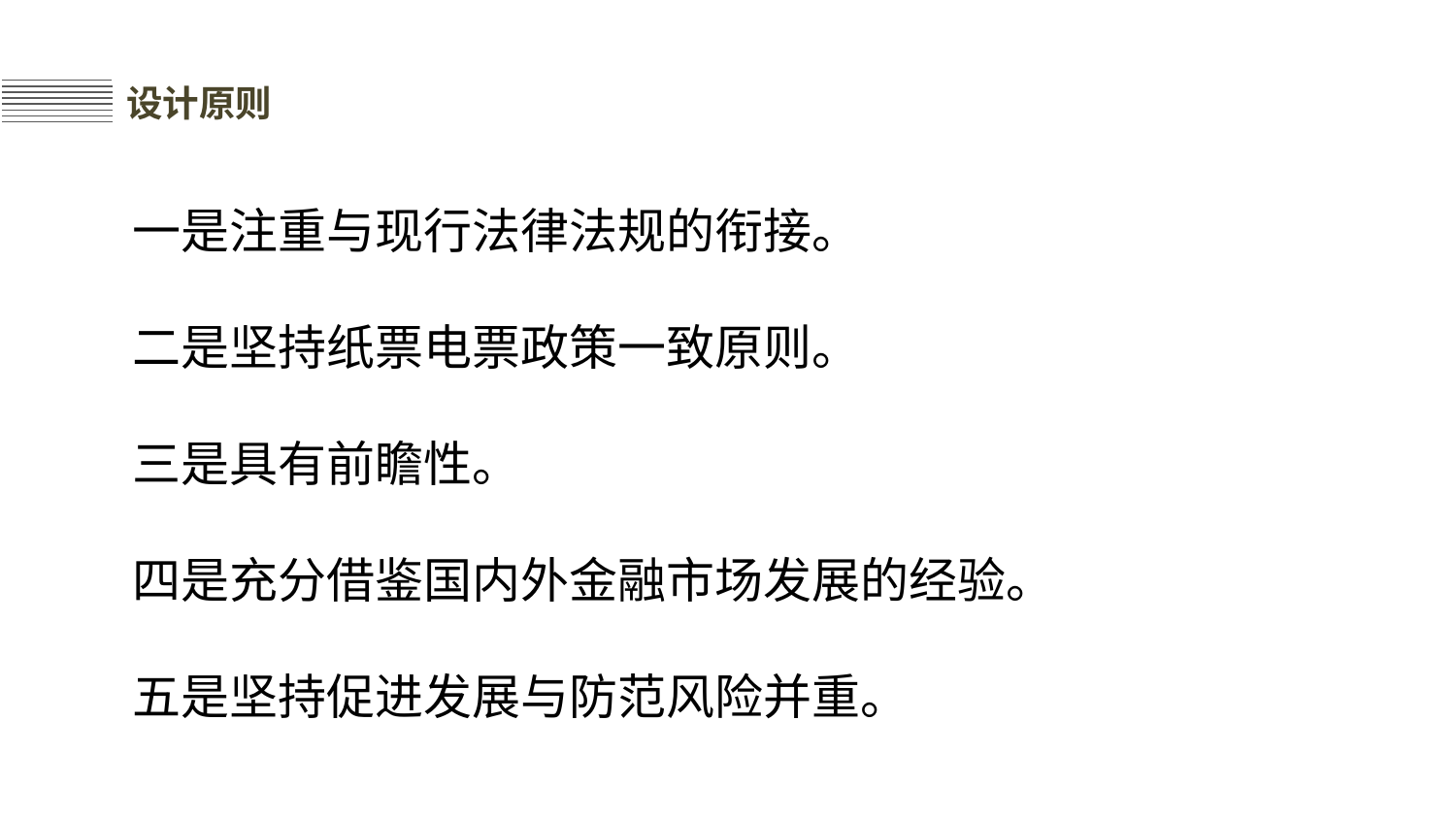

Add Your Title Here
设计原则

一是注重与现行法律法规的衔接。

二是坚持纸票电票政策一致原则。

三是具有前瞻性。

四是充分借鉴国内外金融市场发展的经验。

五是坚持促进发展与防范风险并重。